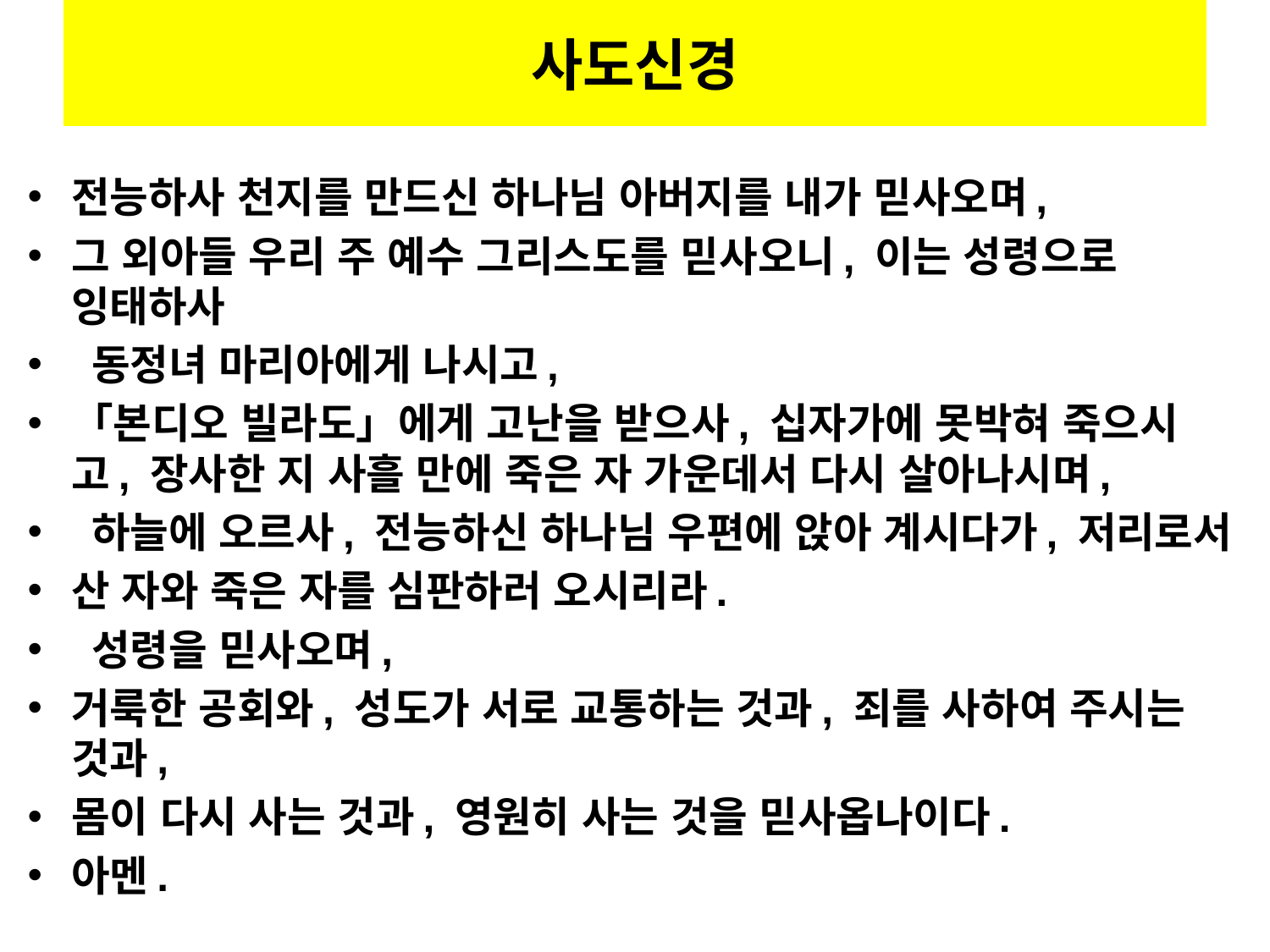

# 사도신경

전능하사 천지를 만드신 하나님 아버지를 내가 믿사오며,
그 외아들 우리 주 예수 그리스도를 믿사오니, 이는 성령으로 잉태하사
 동정녀 마리아에게 나시고,
「본디오 빌라도」에게 고난을 받으사, 십자가에 못박혀 죽으시고, 장사한 지 사흘 만에 죽은 자 가운데서 다시 살아나시며,
 하늘에 오르사, 전능하신 하나님 우편에 앉아 계시다가, 저리로서
산 자와 죽은 자를 심판하러 오시리라.
 성령을 믿사오며,
거룩한 공회와, 성도가 서로 교통하는 것과, 죄를 사하여 주시는 것과,
몸이 다시 사는 것과, 영원히 사는 것을 믿사옵나이다.
아멘.